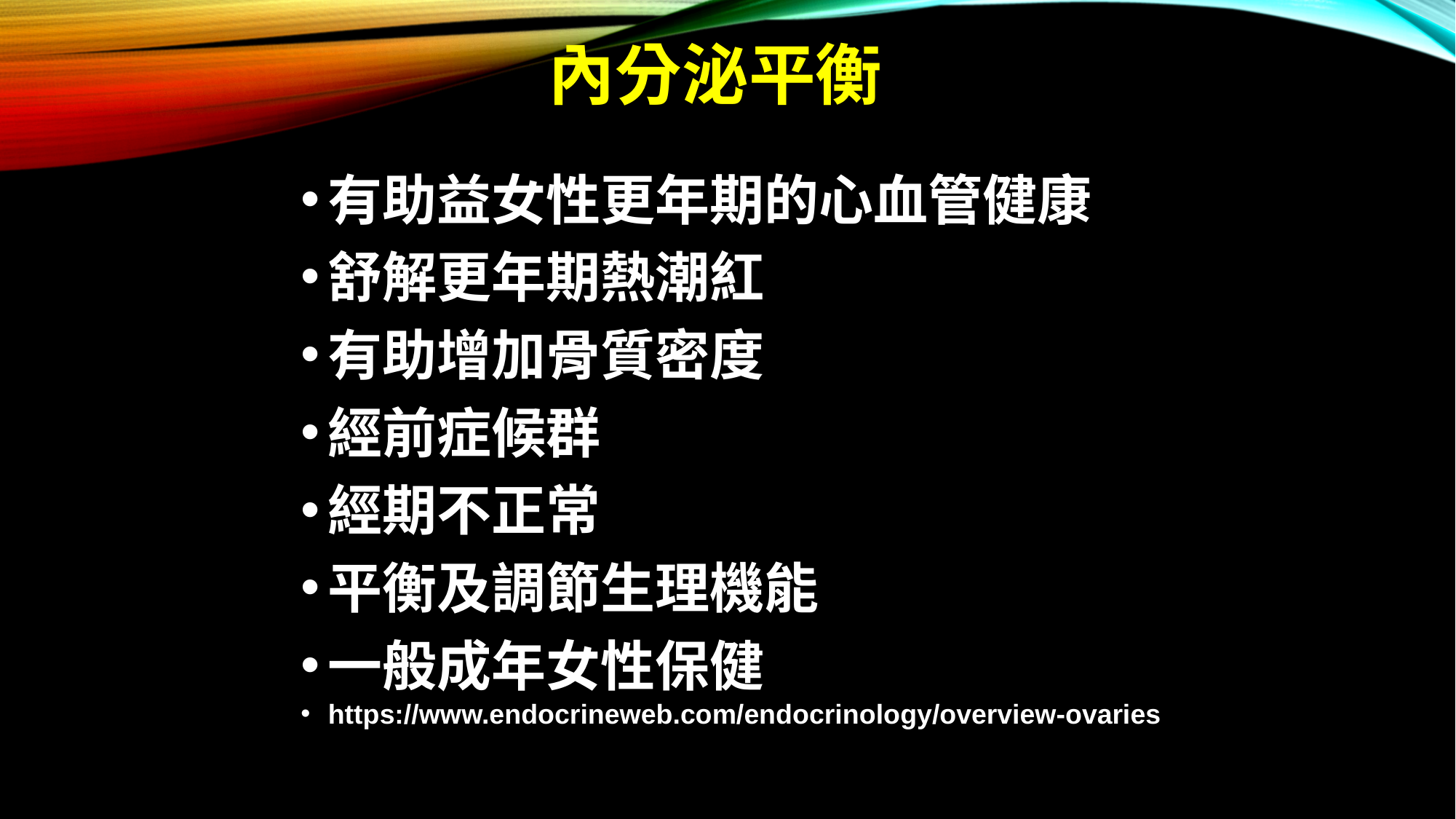

# 內分泌平衡
有助益女性更年期的心血管健康
舒解更年期熱潮紅
有助增加骨質密度
經前症候群
經期不正常
平衡及調節生理機能
一般成年女性保健
https://www.endocrineweb.com/endocrinology/overview-ovaries